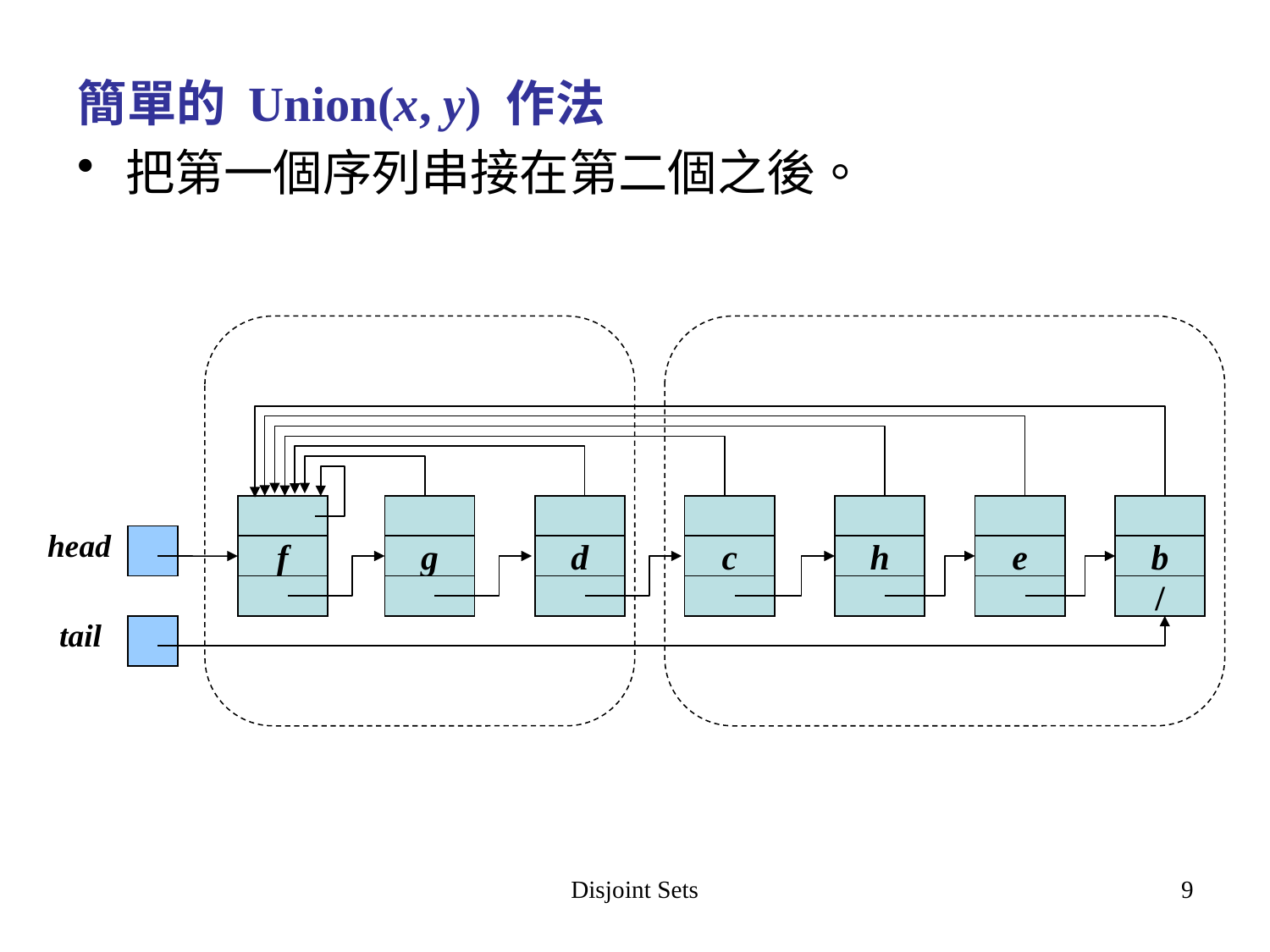

簡單的 Union(x, y) 作法
把第一個序列串接在第二個之後。

head

f
g
d
c
h
e
b

/
tail

Disjoint Sets
9